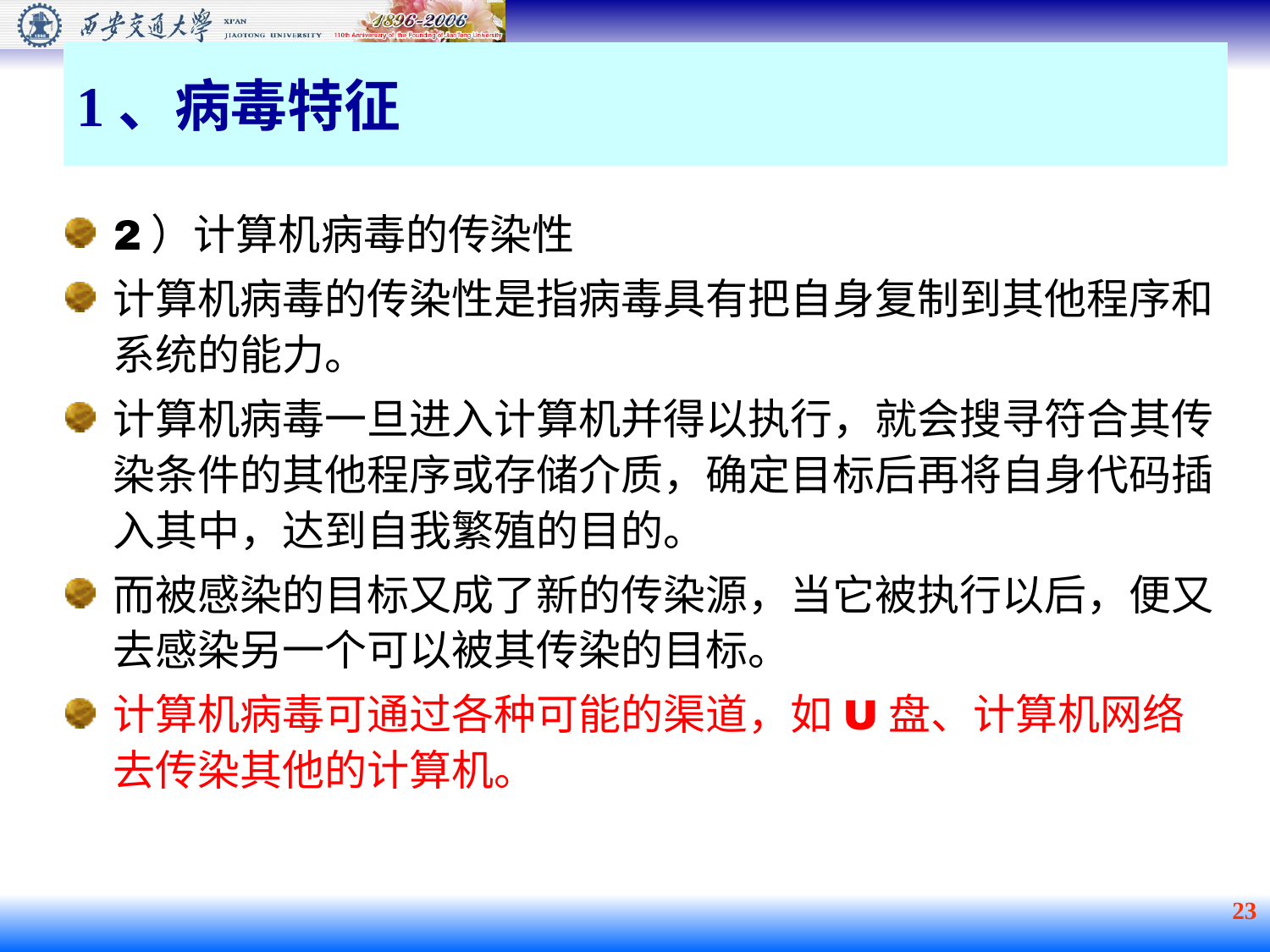

# 1、病毒特征
2）计算机病毒的传染性
计算机病毒的传染性是指病毒具有把自身复制到其他程序和系统的能力。
计算机病毒一旦进入计算机并得以执行，就会搜寻符合其传染条件的其他程序或存储介质，确定目标后再将自身代码插入其中，达到自我繁殖的目的。
而被感染的目标又成了新的传染源，当它被执行以后，便又去感染另一个可以被其传染的目标。
计算机病毒可通过各种可能的渠道，如U盘、计算机网络去传染其他的计算机。

23